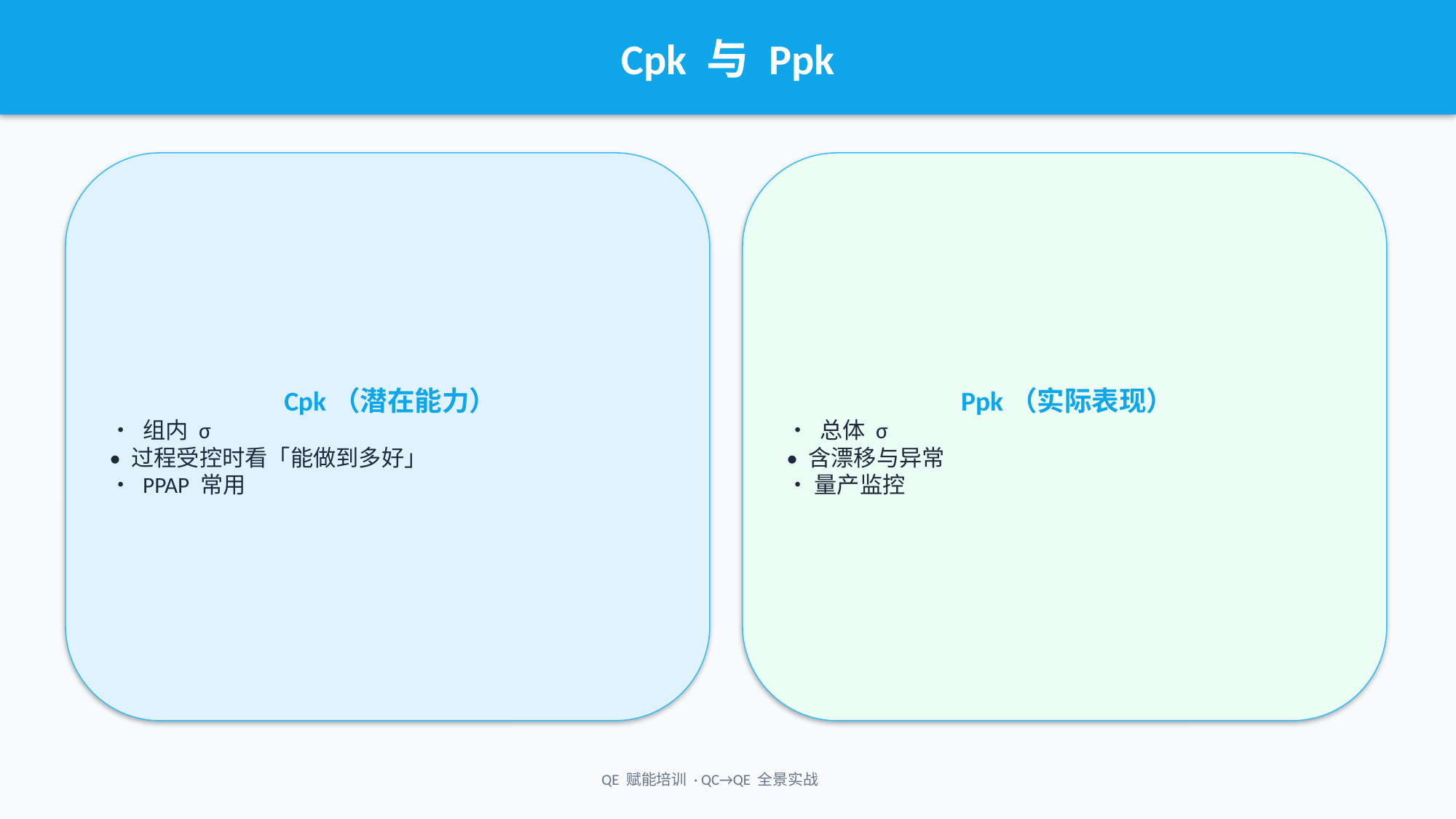

Cpk 与 Ppk
Cpk（潜在能力）
• 组内 σ
• 过程受控时看「能做到多好」
• PPAP 常用
Ppk（实际表现）
• 总体 σ
• 含漂移与异常
• 量产监控
QE 赋能培训 · QC→QE 全景实战